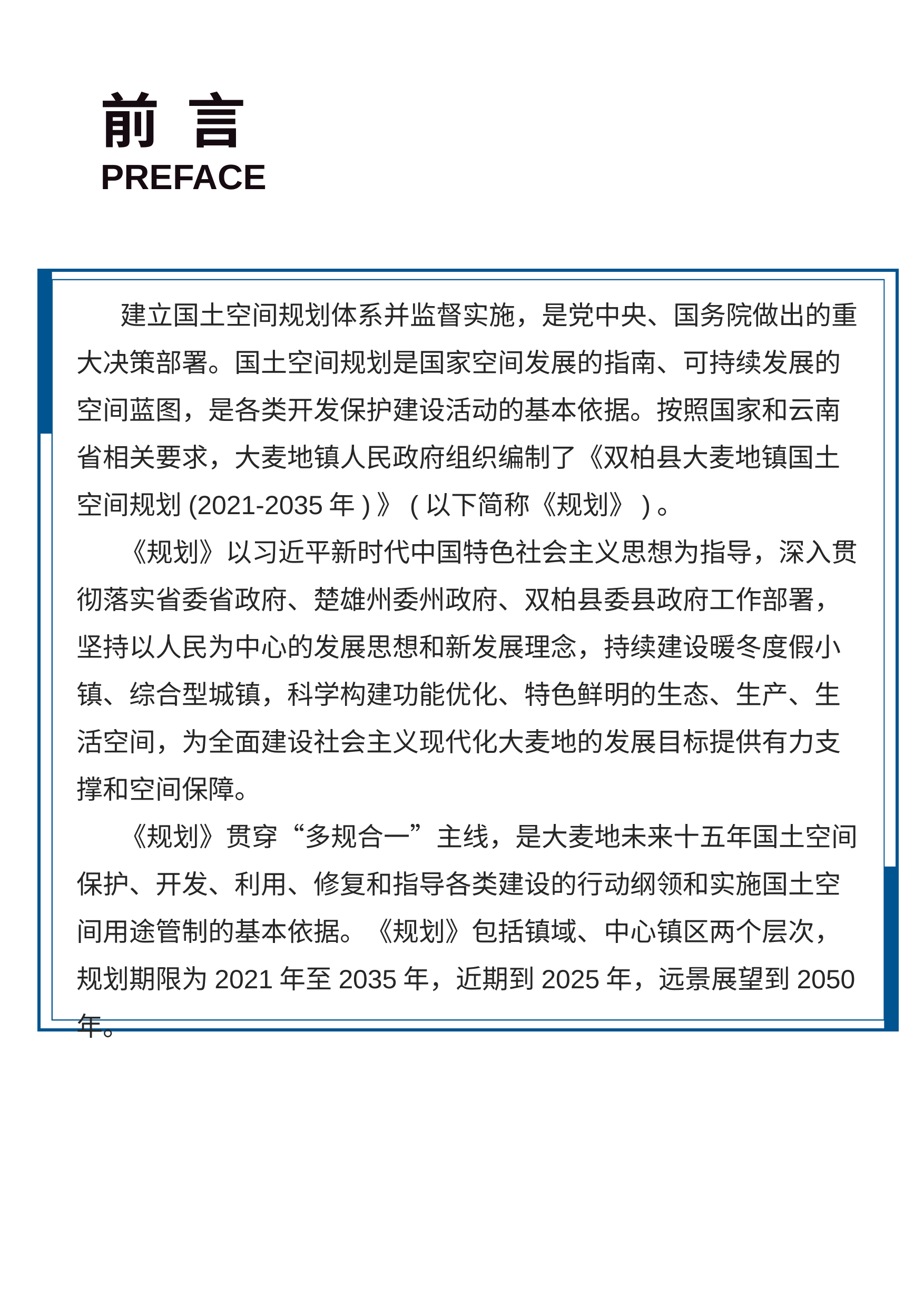

前  言
PREFACE

建立国土空间规划体系并监督实施，是党中央、国务院做出的重大决策部署。国土空间规划是国家空间发展的指南、可持续发展的空间蓝图，是各类开发保护建设活动的基本依据。按照国家和云南省相关要求，大麦地镇人民政府组织编制了《双柏县大麦地镇国土空间规划(2021-2035年)》(以下简称《规划》)。
《规划》以习近平新时代中国特色社会主义思想为指导，深入贯彻落实省委省政府、楚雄州委州政府、双柏县委县政府工作部署，坚持以人民为中心的发展思想和新发展理念，持续建设暖冬度假小镇、综合型城镇，科学构建功能优化、特色鲜明的生态、生产、生活空间，为全面建设社会主义现代化大麦地的发展目标提供有力支撑和空间保障。
《规划》贯穿“多规合一”主线，是大麦地未来十五年国土空间保护、开发、利用、修复和指导各类建设的行动纲领和实施国土空间用途管制的基本依据。《规划》包括镇域、中心镇区两个层次，规划期限为2021年至2035年，近期到2025年，远景展望到2050年。